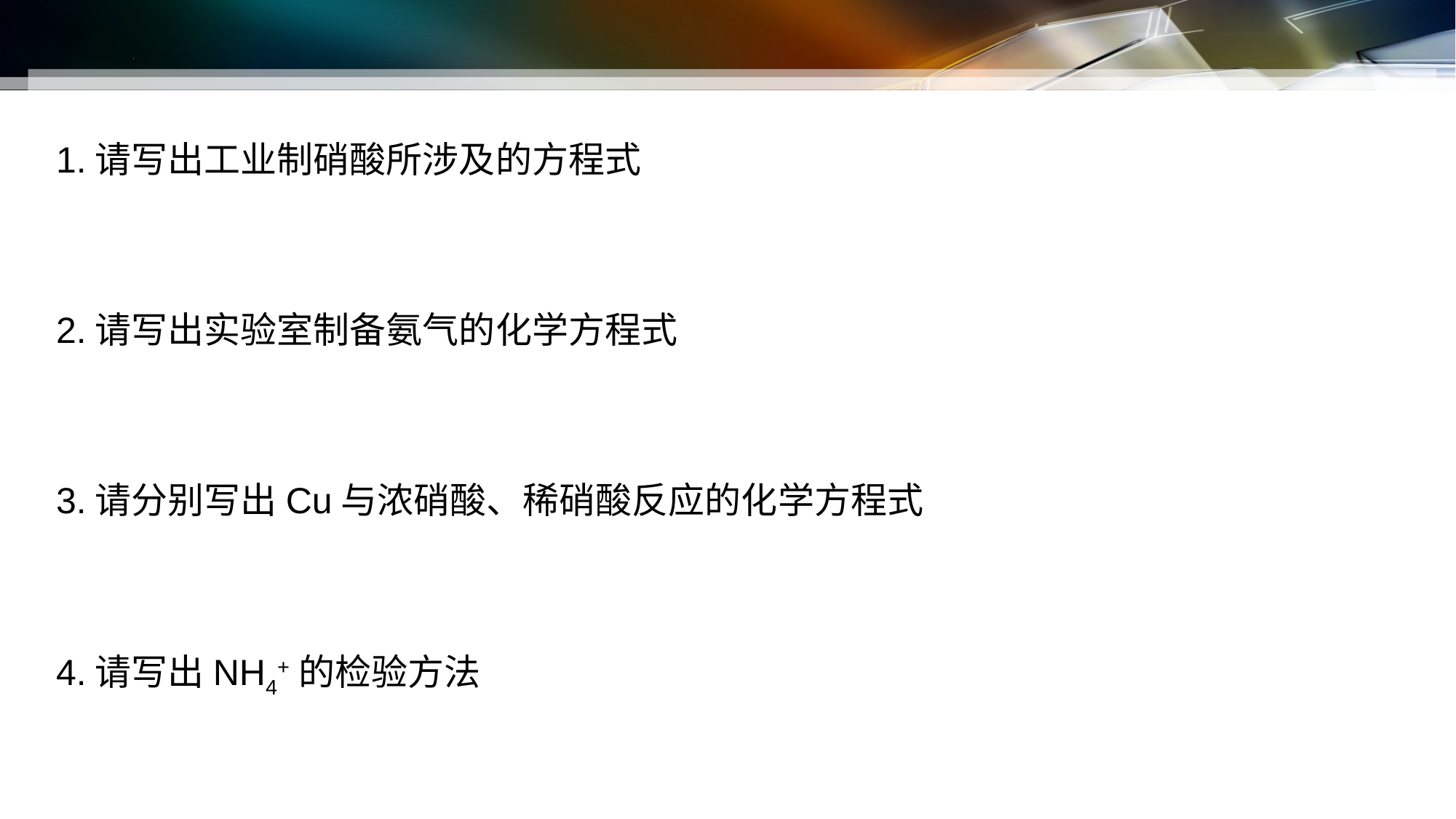

1.请写出工业制硝酸所涉及的方程式

2.请写出实验室制备氨气的化学方程式

3.请分别写出Cu与浓硝酸、稀硝酸反应的化学方程式

4.请写出NH4+的检验方法